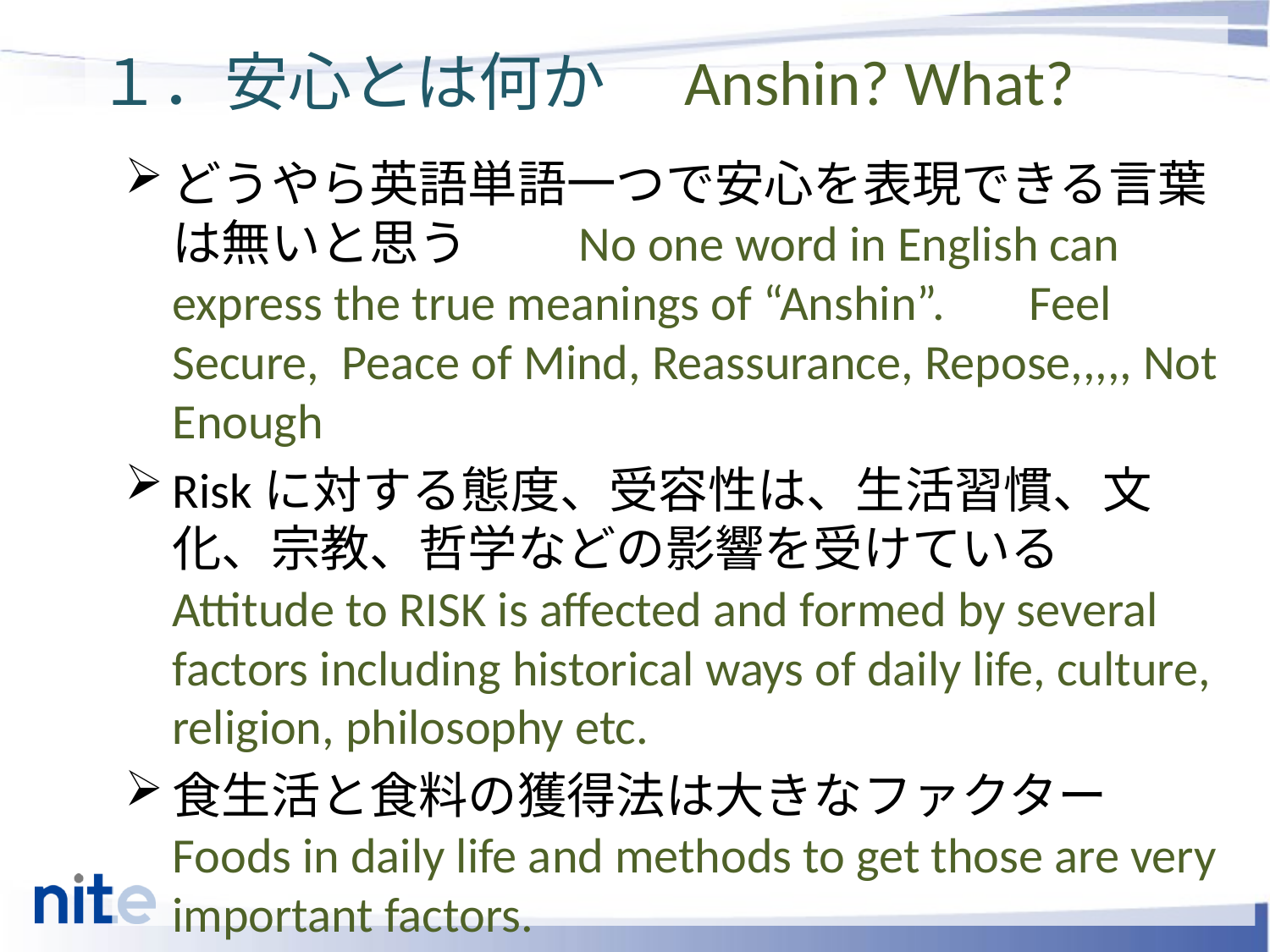

# １．安心とは何か　Anshin? What?
どうやら英語単語一つで安心を表現できる言葉は無いと思う　　No one word in English can express the true meanings of “Anshin”.　 Feel Secure,  Peace of Mind, Reassurance, Repose,,,,, Not Enough
Riskに対する態度、受容性は、生活習慣、文化、宗教、哲学などの影響を受けている　Attitude to RISK is affected and formed by several factors including historical ways of daily life, culture, religion, philosophy etc.
食生活と食料の獲得法は大きなファクター 　  Foods in daily life and methods to get those are very important factors.